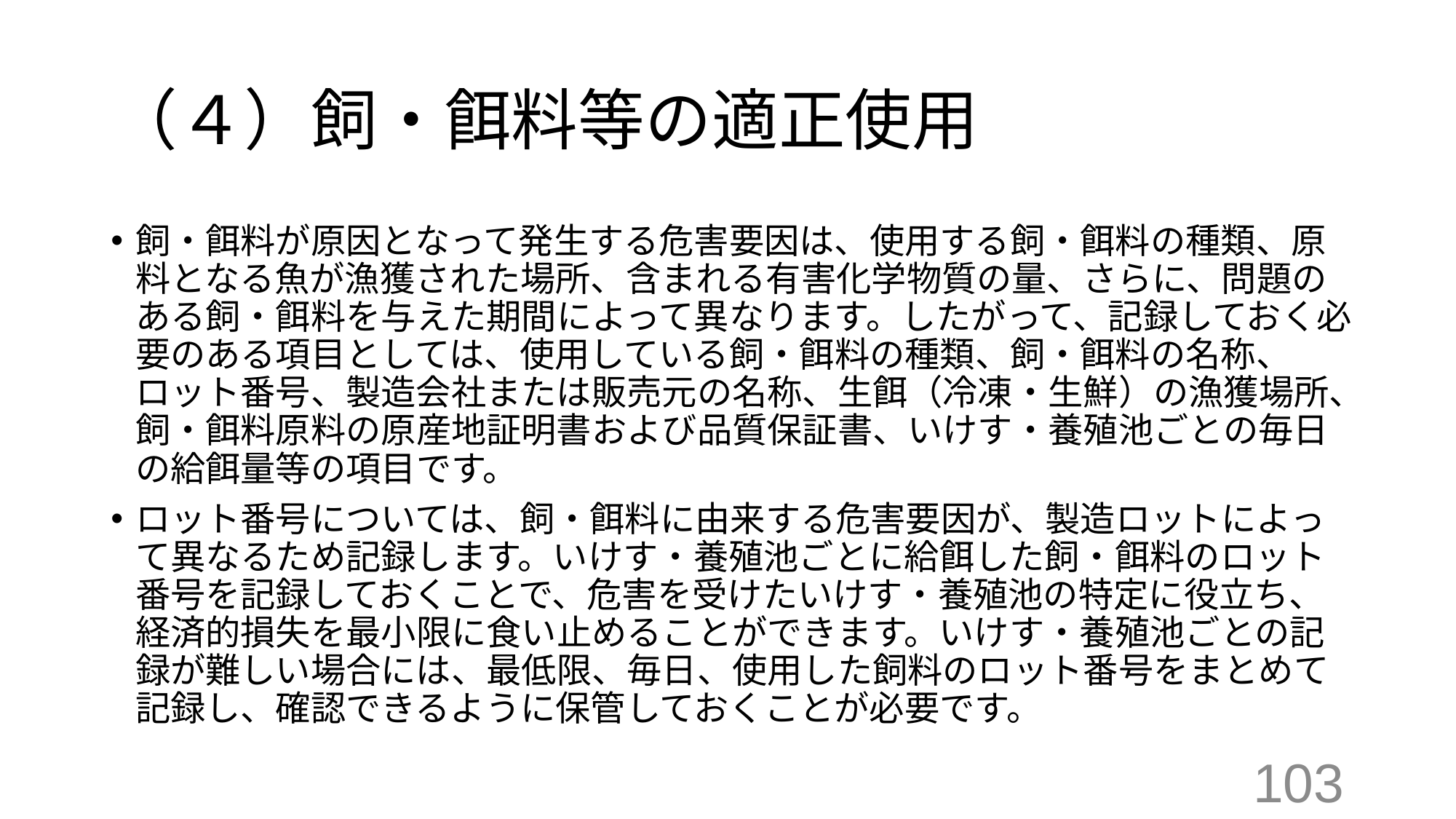

# （４）飼・餌料等の適正使用
飼・餌料が原因となって発生する危害要因は、使用する飼・餌料の種類、原料となる魚が漁獲された場所、含まれる有害化学物質の量、さらに、問題のある飼・餌料を与えた期間によって異なります。したがって、記録しておく必要のある項目としては、使用している飼・餌料の種類、飼・餌料の名称、ロット番号、製造会社または販売元の名称、生餌（冷凍・生鮮）の漁獲場所、飼・餌料原料の原産地証明書および品質保証書、いけす・養殖池ごとの毎日の給餌量等の項目です。
ロット番号については、飼・餌料に由来する危害要因が、製造ロットによって異なるため記録します。いけす・養殖池ごとに給餌した飼・餌料のロット番号を記録しておくことで、危害を受けたいけす・養殖池の特定に役立ち、 経済的損失を最小限に食い止めることができます。いけす・養殖池ごとの記録が難しい場合には、最低限、毎日、使用した飼料のロット番号をまとめて記録し、確認できるように保管しておくことが必要です。

103